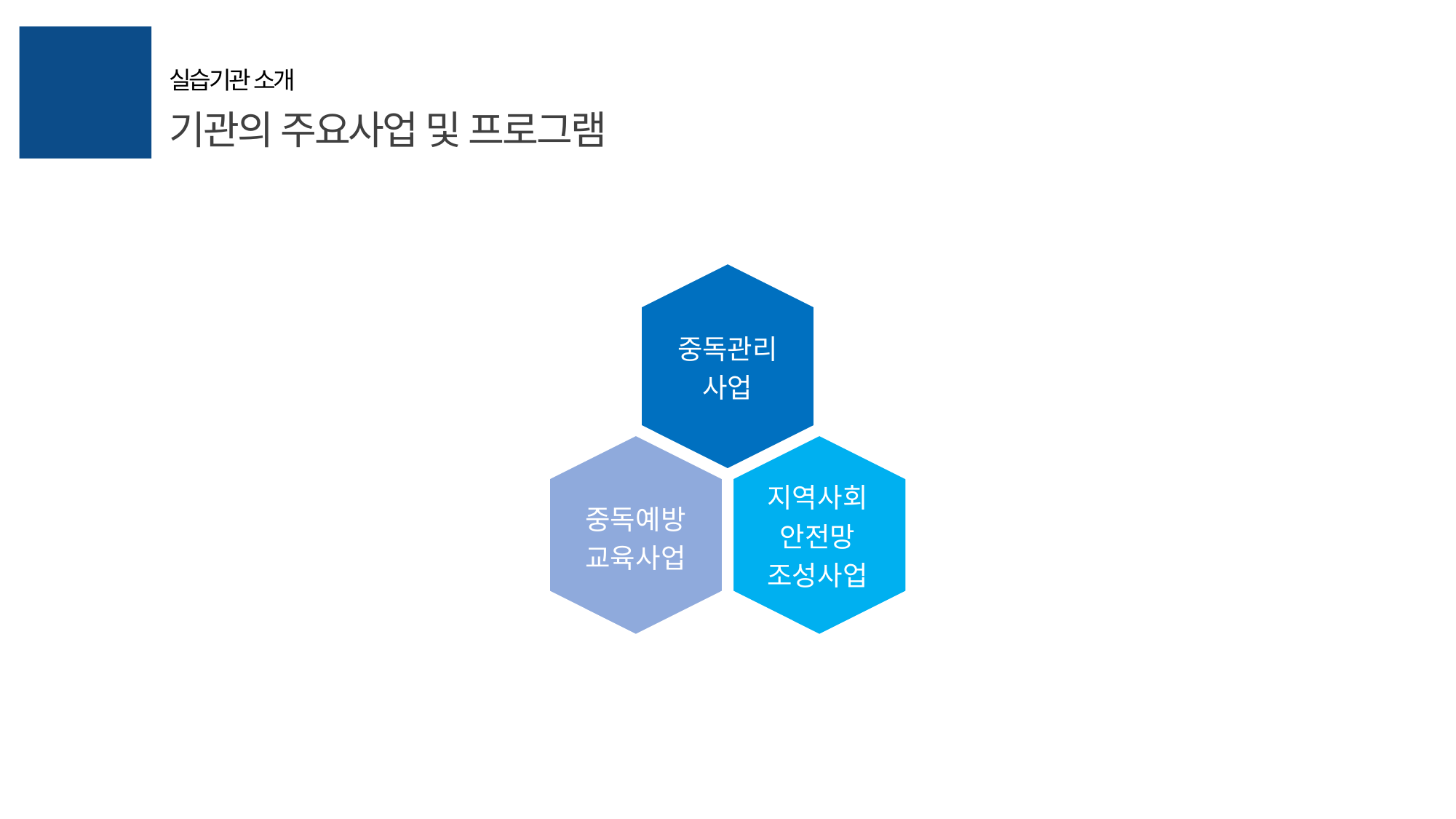

실습기관 소개
기관의 주요사업 및 프로그램

중독관리
사업

중독예방
교육사업

지역사회
안전망
조성사업